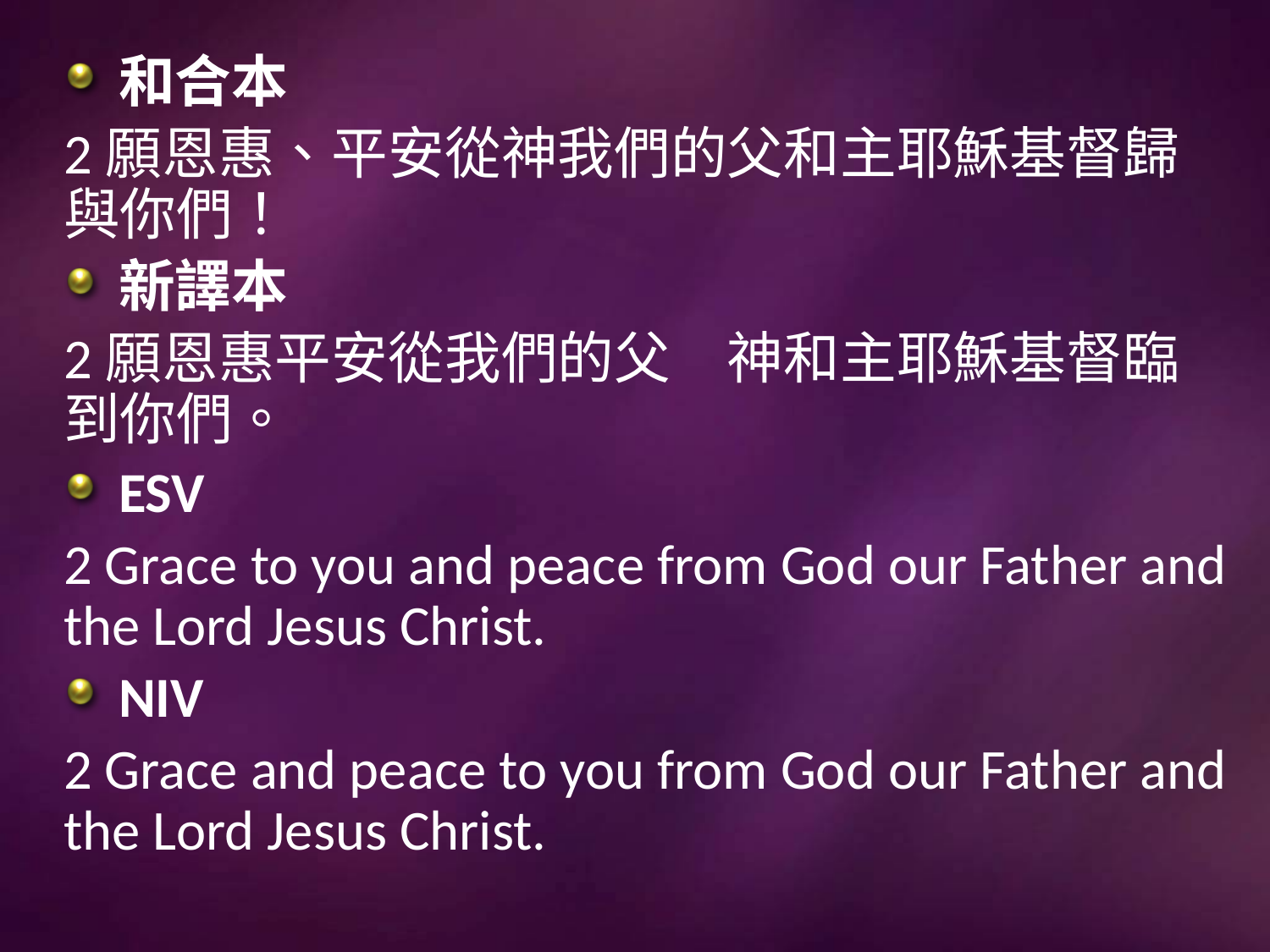

和合本
2願恩惠、平安從神我們的父和主耶穌基督歸與你們！
新譯本
2願恩惠平安從我們的父　神和主耶穌基督臨到你們。
ESV
2 Grace to you and peace from God our Father and the Lord Jesus Christ.
NIV
2 Grace and peace to you from God our Father and the Lord Jesus Christ.